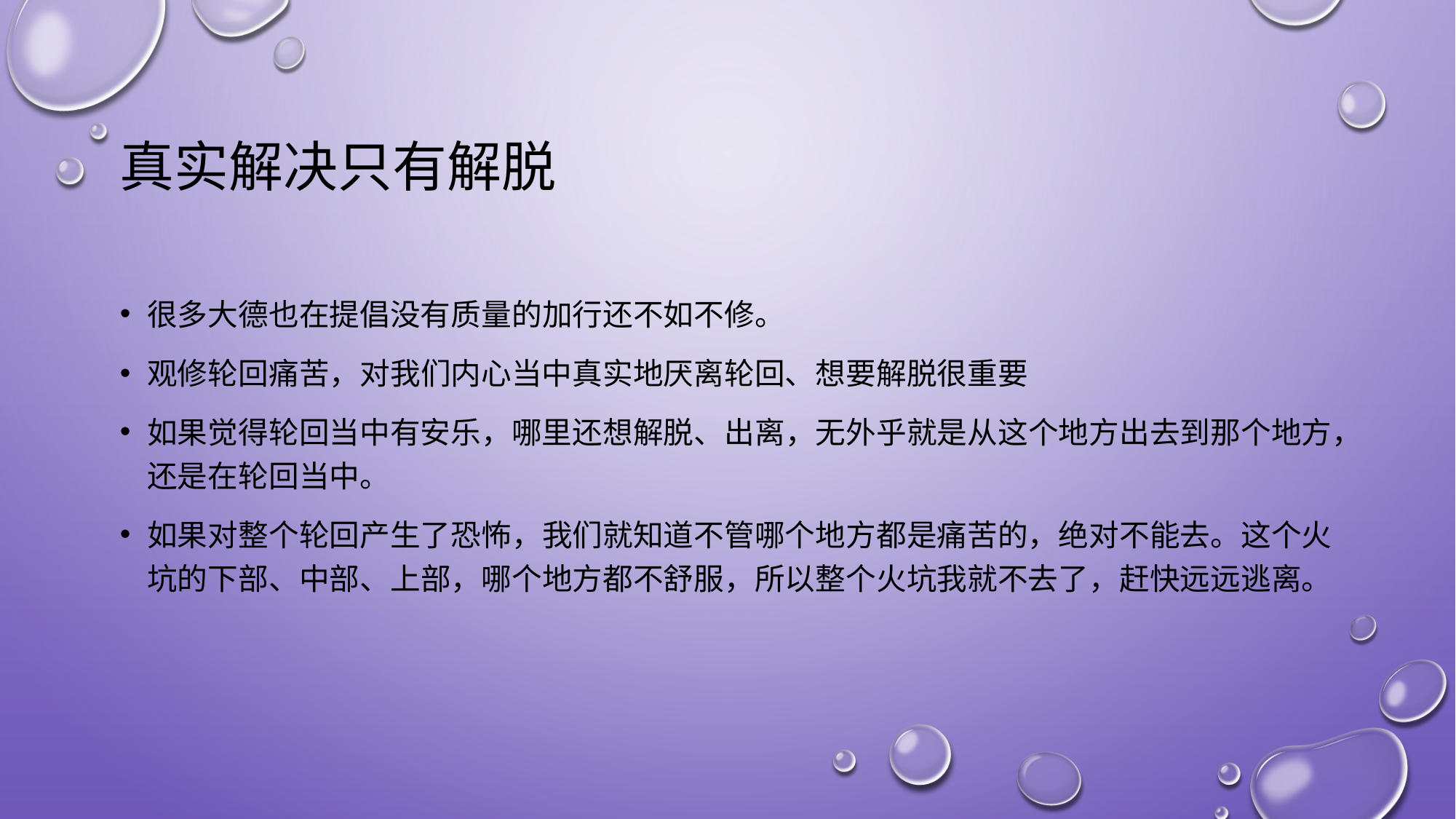

# 真实解决只有解脱
很多大德也在提倡没有质量的加行还不如不修。
观修轮回痛苦，对我们内心当中真实地厌离轮回、想要解脱很重要
如果觉得轮回当中有安乐，哪里还想解脱、出离，无外乎就是从这个地方出去到那个地方，还是在轮回当中。
如果对整个轮回产生了恐怖，我们就知道不管哪个地方都是痛苦的，绝对不能去。这个火坑的下部、中部、上部，哪个地方都不舒服，所以整个火坑我就不去了，赶快远远逃离。